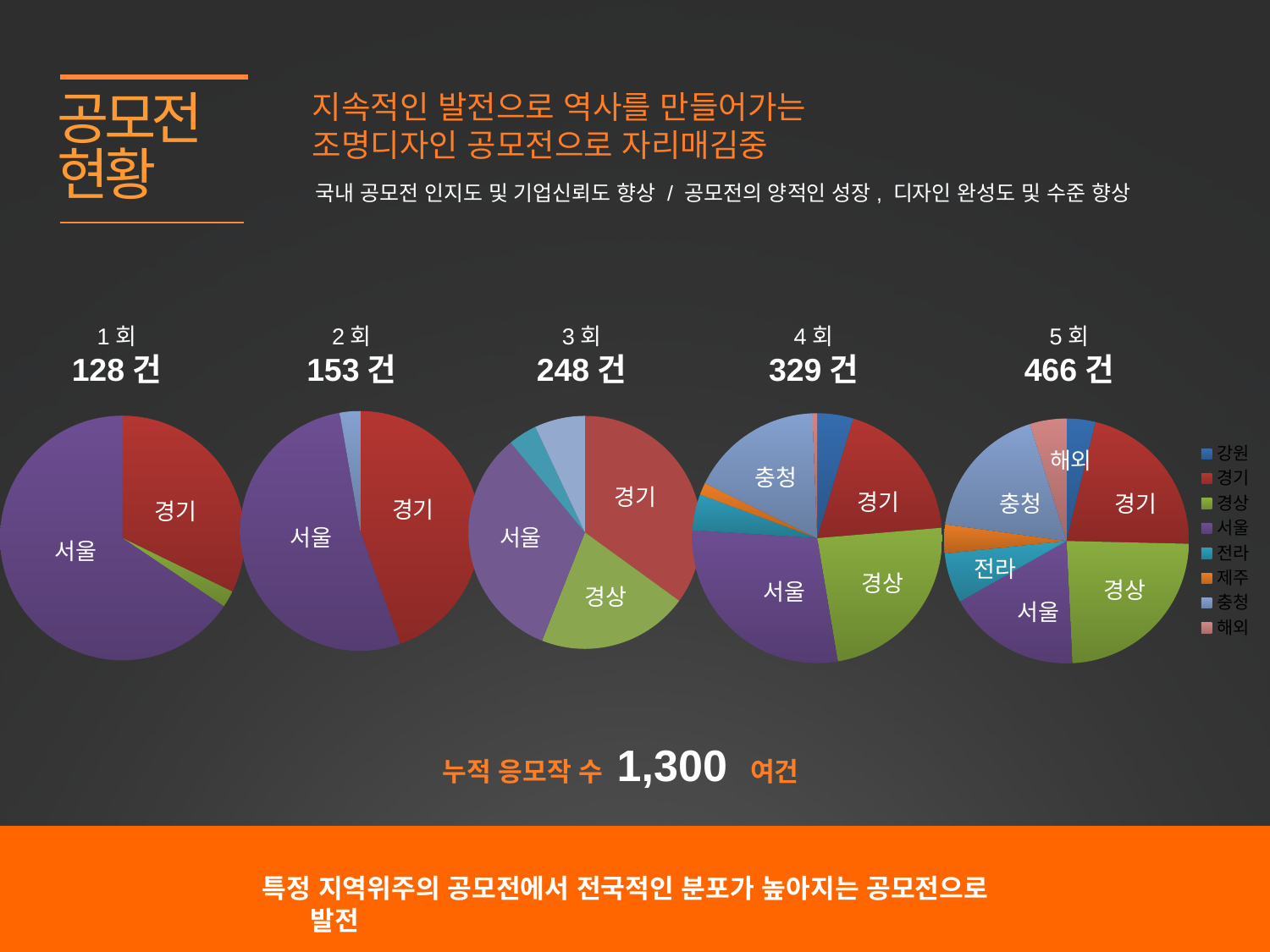

지속적인 발전으로 역사를 만들어가는
조명디자인 공모전으로 자리매김중
공모전
현황
국내 공모전 인지도 및 기업신뢰도 향상 / 공모전의 양적인 성장, 디자인 완성도 및 수준 향상
1회
128건
2회
153건
3회
248건
4회
329건
5회
466건

### Chart

| Category |  |
|---|---|
| 강원 | 15.0 |
| 경기 | 61.0 |
| 경상 | 76.0 |
| 서울 | 92.0 |
| 전라 | 15.0 |
| 제주 | 5.0 |
| 충청 | 55.0 |
| 해외 | 2.0 |
충청
경기
경상
서울

### Chart

| Category |  |
|---|---|
| 강원 | None |
| 경기 | 49.0 |
| 경상 | None |
| 서울 | 58.0 |
| 전라 | None |
| 제주 | None |
| 충청 | 3.0 |
| 해외 | None |
경기
서울

### Chart

| Category |  |
|---|---|
| 강원 | None |
| 경기 | 29.0 |
| 경상 | 2.0 |
| 서울 | 59.0 |
| 전라 | None |
| 제주 | None |
| 충청 | None |
| 해외 | None |
경기
서울

### Chart

| Category | 판매 |
|---|---|
| 강원 | 0.0 |
| 경기 | 35.0 |
| 경상 | 21.0 |
| 서울 | 33.0 |
| 전라 | 4.0 |
| 제주 | 0.0 |
| 충청 | 7.0 |
| 해외 | 0.0 |
경기
서울
경상

### Chart

| Category |  |
|---|---|
| 강원 | 15.0 |
| 경기 | 85.0 |
| 경상 | 94.0 |
| 서울 | 69.0 |
| 전라 | 26.0 |
| 제주 | 15.0 |
| 충청 | 71.0 |
| 해외 | 19.0 |
해외
충청
경기
전라
경상
서울
누적 응모작 수 1,300 여건

특정 지역위주의 공모전에서 전국적인 분포가 높아지는 공모전으로 발전